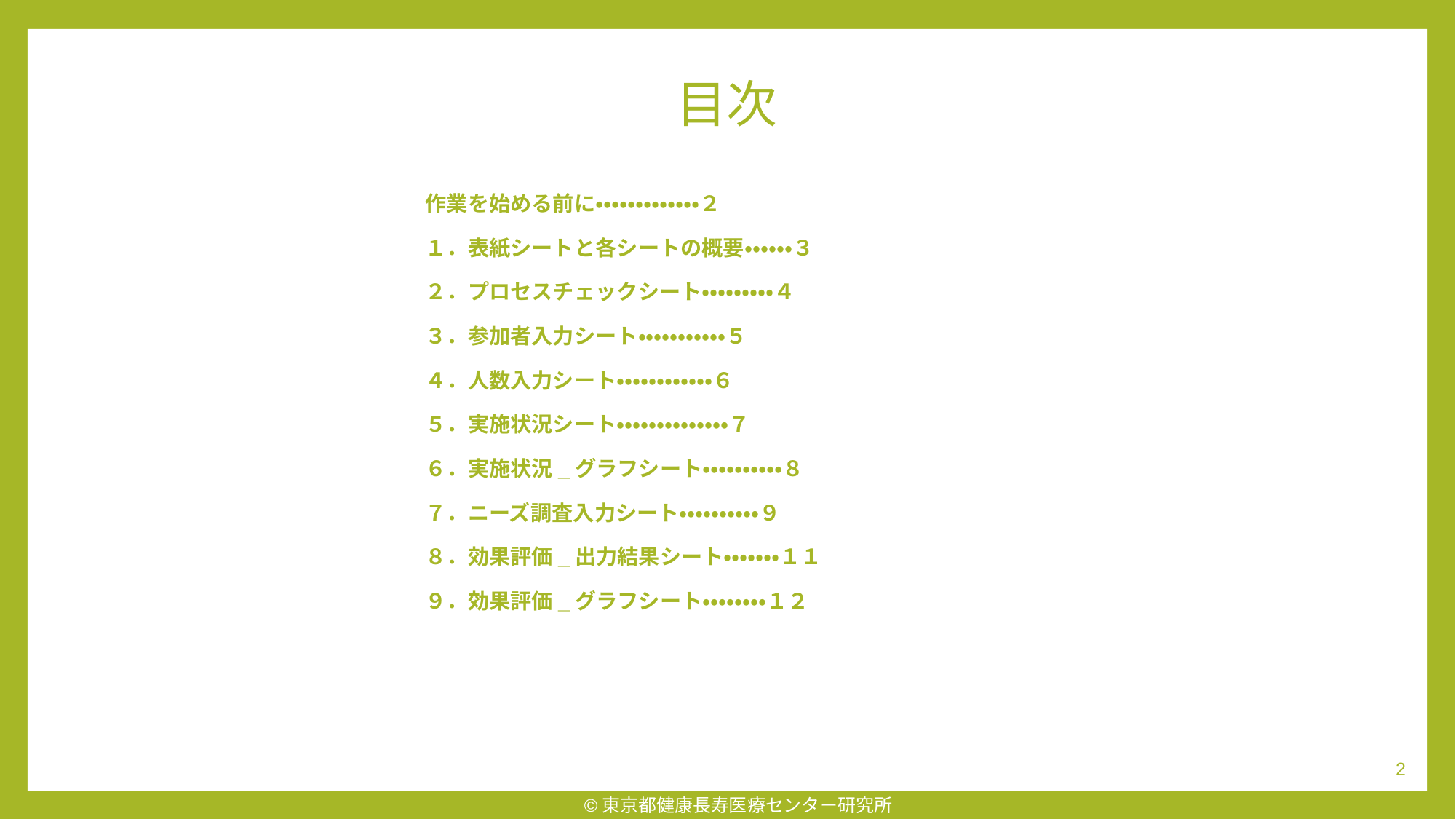

# 目次
作業を始める前に・・・・・・・・・・・・・２
１．表紙シートと各シートの概要・・・・・・３
２．プロセスチェックシート・・・・・・・・・４
３．参加者入力シート・・・・・・・・・・・５
４．人数入力シート・・・・・・・・・・・・６
５．実施状況シート・・・・・・・・・・・・・・７
６．実施状況_グラフシート・・・・・・・・・・８
７．ニーズ調査入力シート・・・・・・・・・・９
８．効果評価_出力結果シート・・・・・・・１１
９．効果評価_グラフシート・・・・・・・・１２

2
©東京都健康長寿医療センター研究所